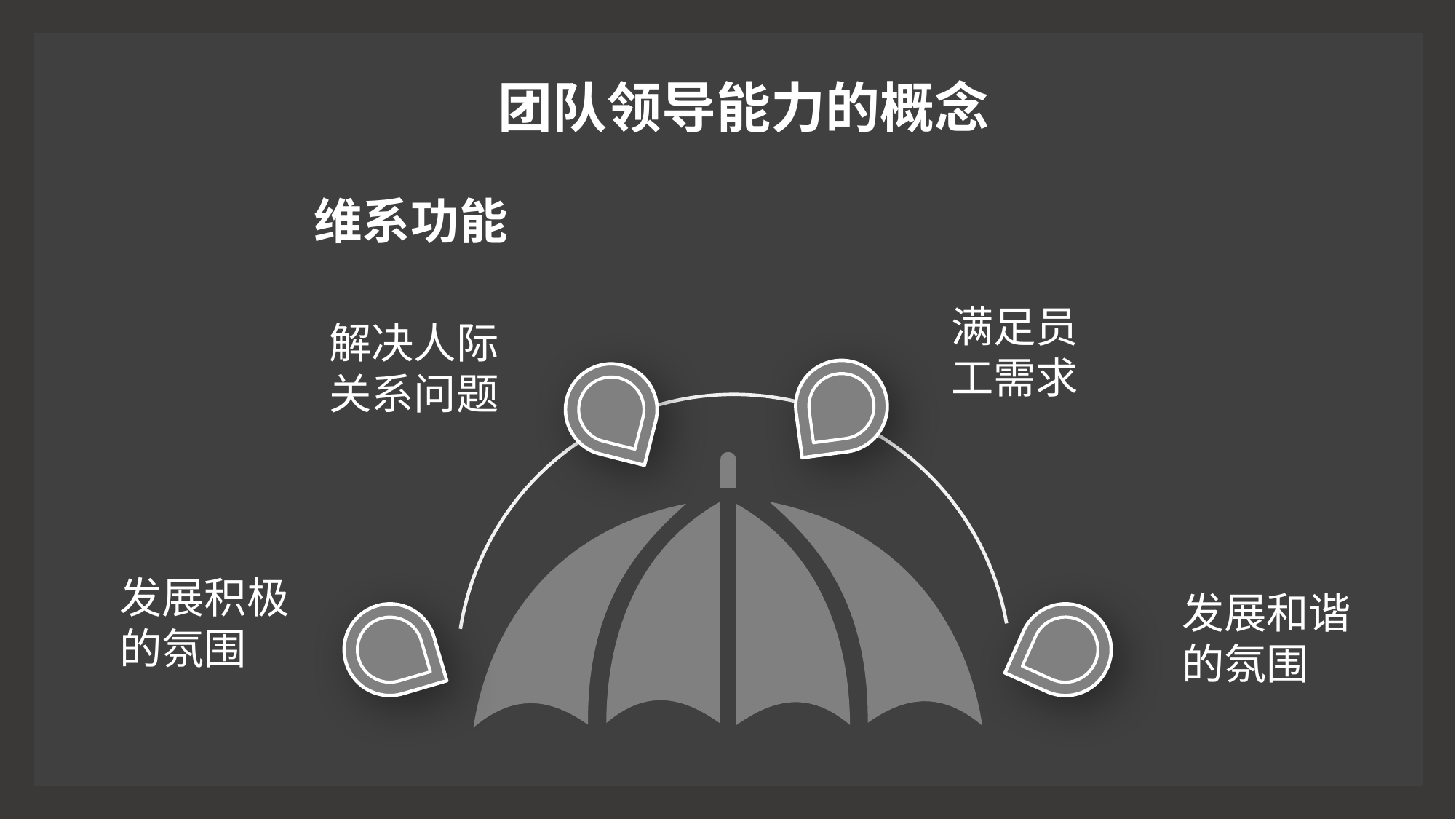

维系功能
满足员工需求
解决人际关系问题

发展积极的氛围
发展和谐的氛围